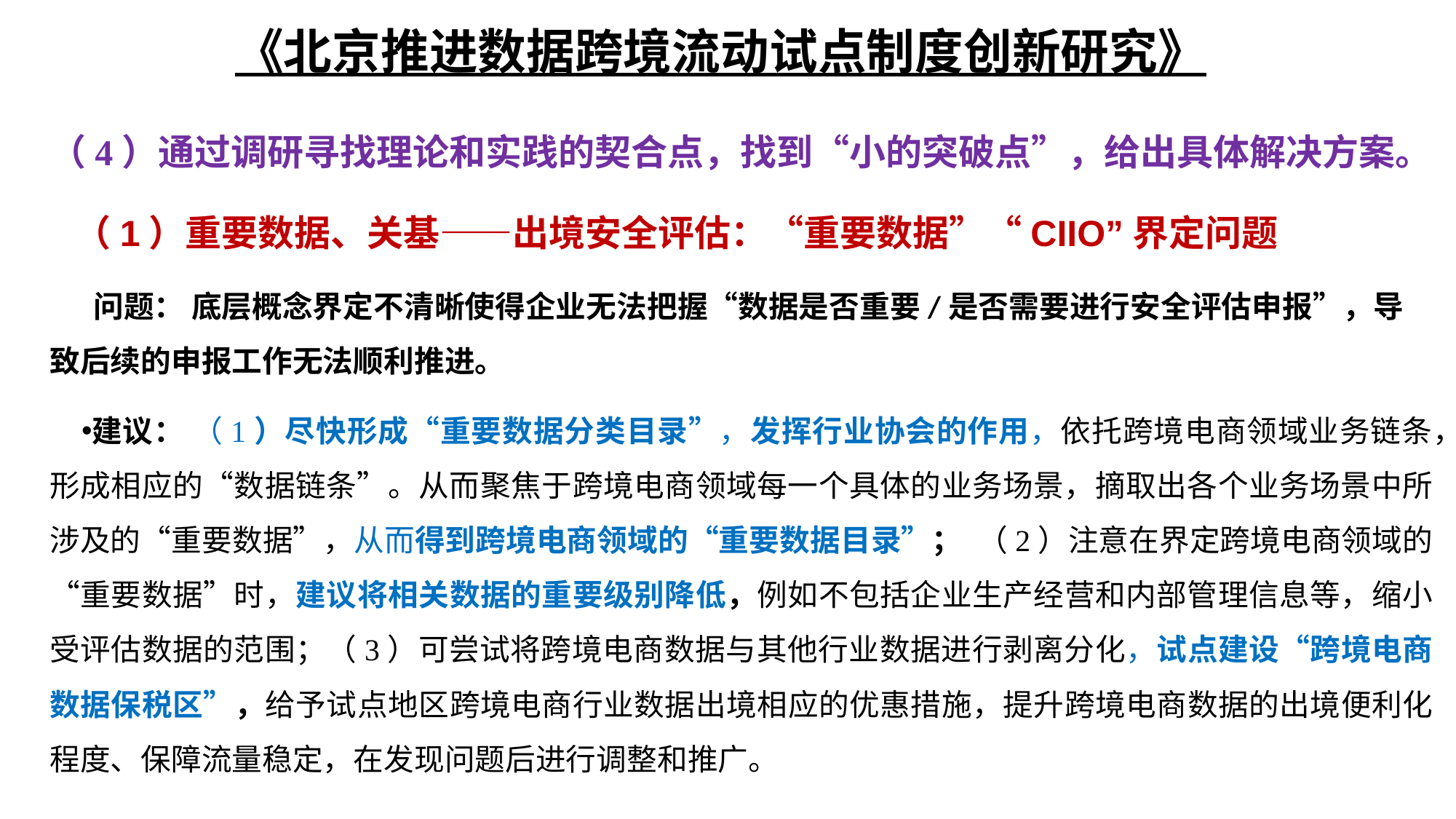

《北京推进数据跨境流动试点制度创新研究》
（4）通过调研寻找理论和实践的契合点，找到“小的突破点”，给出具体解决方案。
  （1）重要数据、关基——出境安全评估：“重要数据”“CIIO”界定问题
      问题： 底层概念界定不清晰使得企业无法把握“数据是否重要/是否需要进行安全评估申报”，导致后续的申报工作无法顺利推进。
建议： （1）尽快形成“重要数据分类目录”，发挥行业协会的作用，依托跨境电商领域业务链条，形成相应的“数据链条”。从而聚焦于跨境电商领域每一个具体的业务场景，摘取出各个业务场景中所涉及的“重要数据”，从而得到跨境电商领域的“重要数据目录”；  （2）注意在界定跨境电商领域的“重要数据”时，建议将相关数据的重要级别降低，例如不包括企业生产经营和内部管理信息等，缩小受评估数据的范围；（3）可尝试将跨境电商数据与其他行业数据进行剥离分化，试点建设“跨境电商数据保税区”，给予试点地区跨境电商行业数据出境相应的优惠措施，提升跨境电商数据的出境便利化程度、保障流量稳定，在发现问题后进行调整和推广。